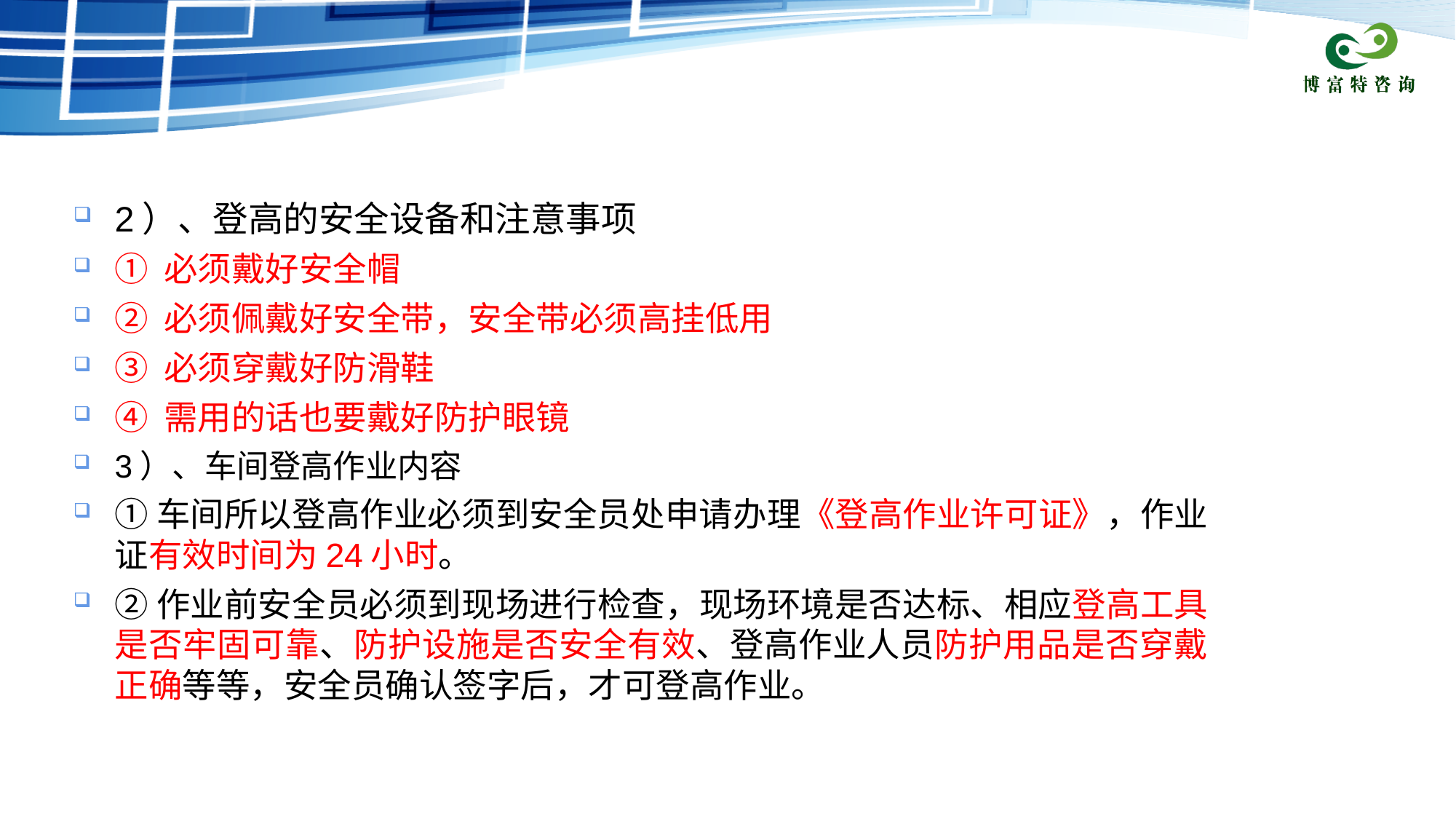

2）、登高的安全设备和注意事项
① 必须戴好安全帽
② 必须佩戴好安全带，安全带必须高挂低用
③ 必须穿戴好防滑鞋
④ 需用的话也要戴好防护眼镜
3）、车间登高作业内容
①车间所以登高作业必须到安全员处申请办理《登高作业许可证》，作业证有效时间为24小时。
②作业前安全员必须到现场进行检查，现场环境是否达标、相应登高工具是否牢固可靠、防护设施是否安全有效、登高作业人员防护用品是否穿戴正确等等，安全员确认签字后，才可登高作业。